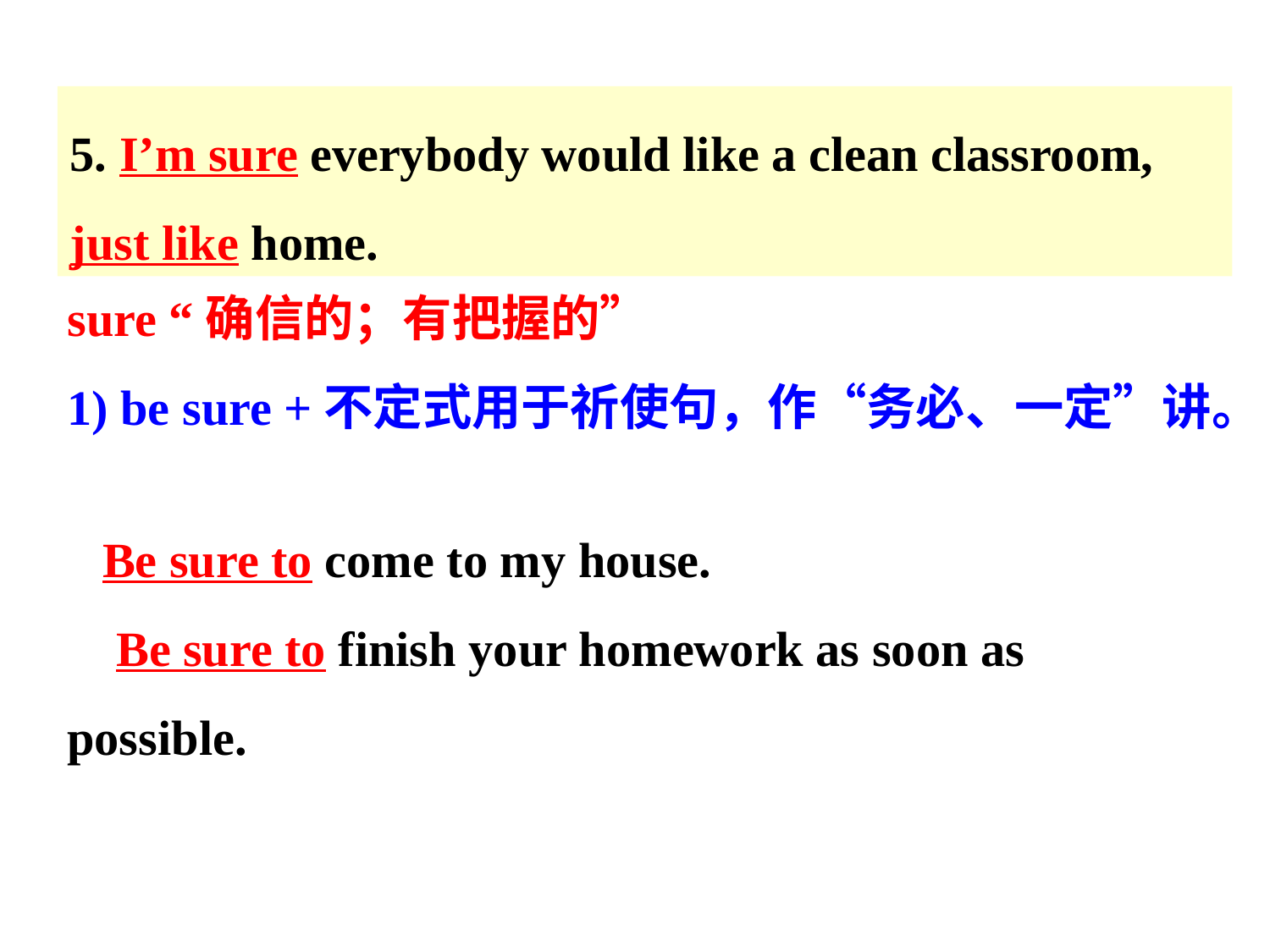

5. I’m sure everybody would like a clean classroom, just like home.
sure “确信的；有把握的”
1) be sure +不定式用于祈使句，作“务必、一定”讲。
    Be sure to come to my house.
    Be sure to finish your homework as soon as possible.